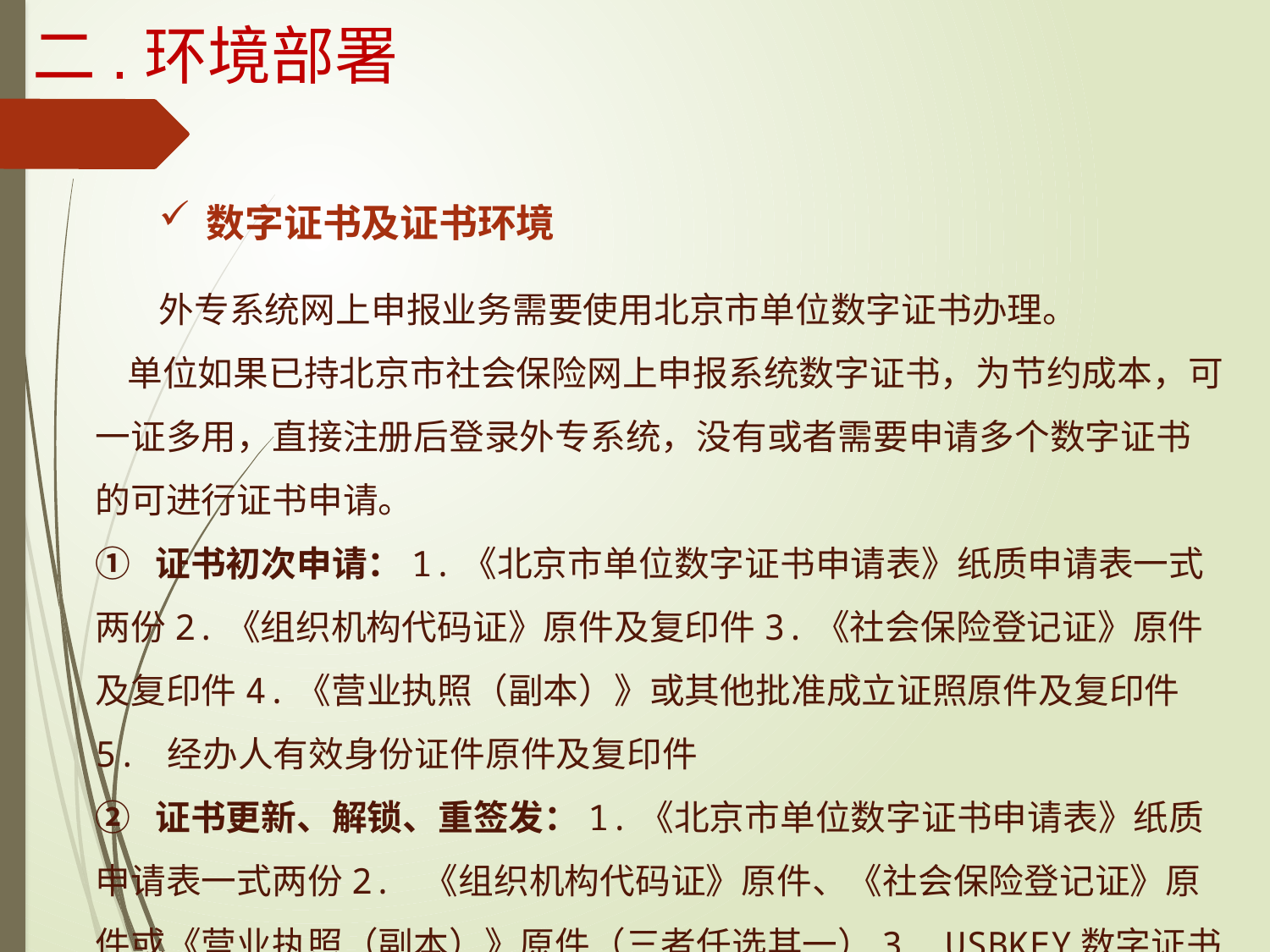

二.环境部署
数字证书及证书环境
外专系统网上申报业务需要使用北京市单位数字证书办理。
   单位如果已持北京市社会保险网上申报系统数字证书，为节约成本，可一证多用，直接注册后登录外专系统，没有或者需要申请多个数字证书的可进行证书申请。
①  证书初次申请：1.《北京市单位数字证书申请表》纸质申请表一式两份2.《组织机构代码证》原件及复印件3.《社会保险登记证》原件及复印件4.《营业执照（副本）》或其他批准成立证照原件及复印件5. 经办人有效身份证件原件及复印件
②  证书更新、解锁、重签发：1.《北京市单位数字证书申请表》纸质申请表一式两份2. 《组织机构代码证》原件、《社会保险登记证》原件或《营业执照（副本）》原件（三者任选其一）3. USBKEY数字证书